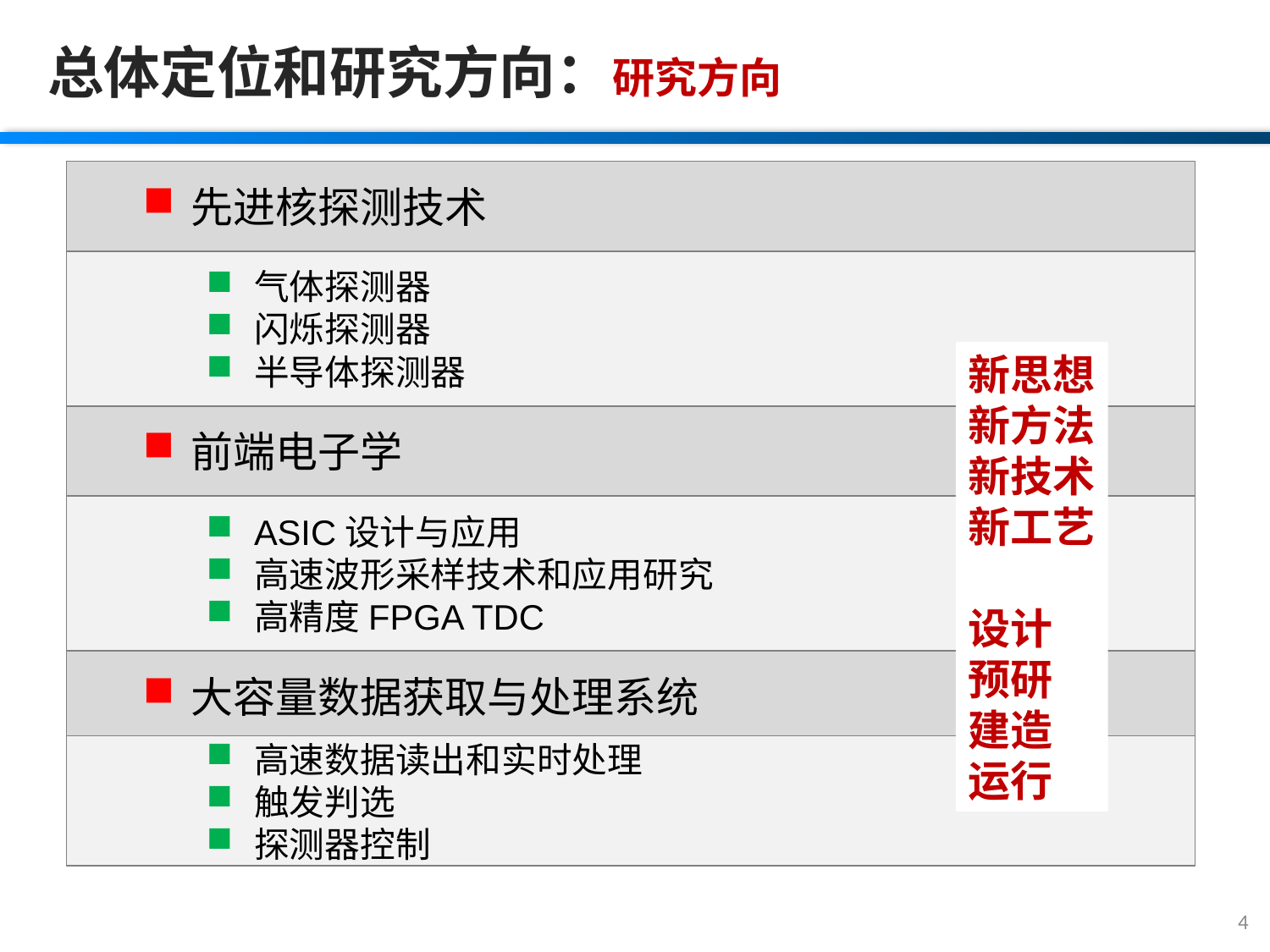

总体定位和研究方向：研究方向

先进核探测技术
气体探测器
闪烁探测器
半导体探测器
新思想
新方法
新技术
新工艺

设计
预研
建造
运行
前端电子学
ASIC设计与应用
高速波形采样技术和应用研究
高精度FPGA TDC
大容量数据获取与处理系统
高速数据读出和实时处理
触发判选
探测器控制
4